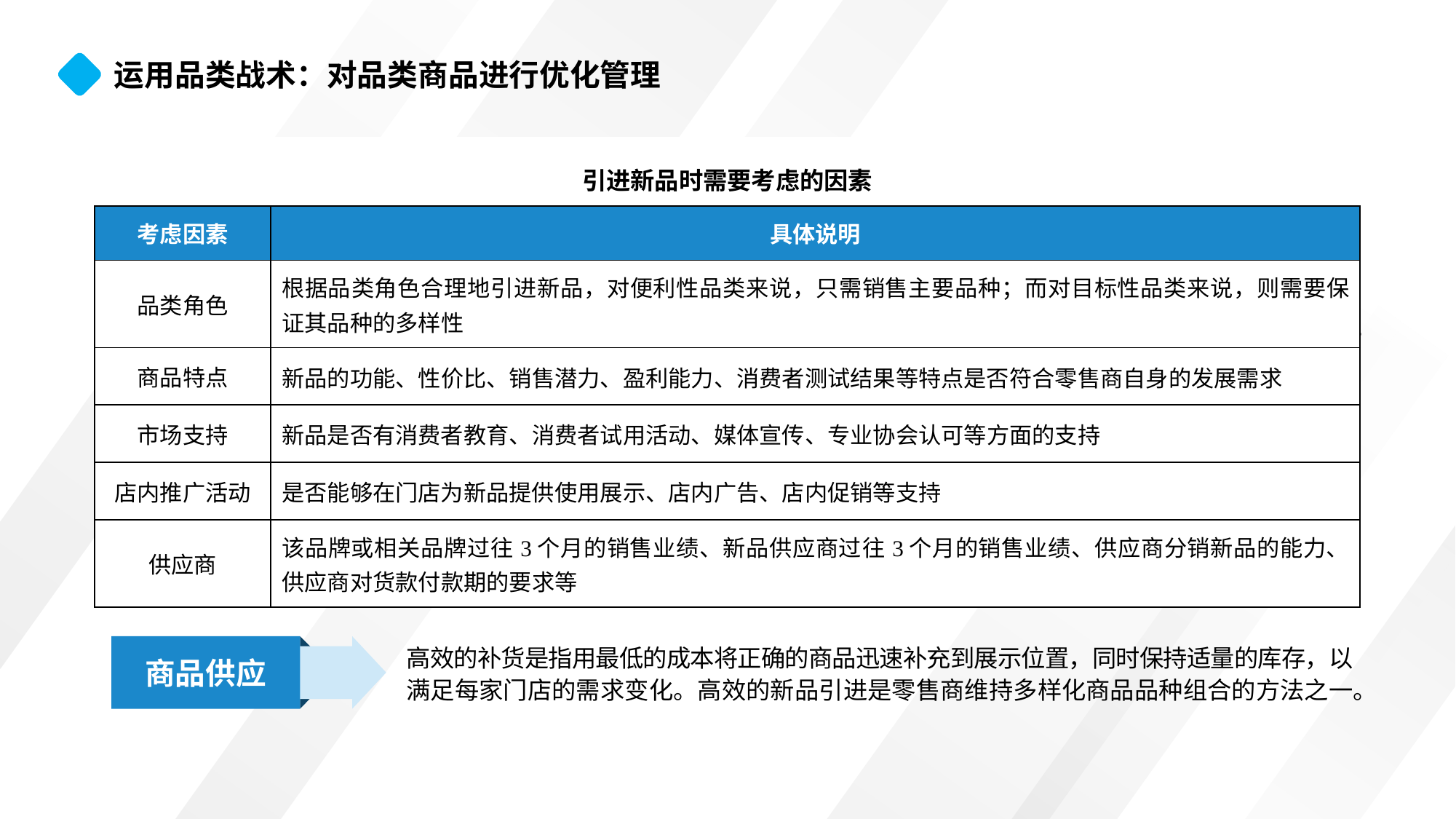

运用品类战术：对品类商品进行优化管理

引进新品时需要考虑的因素
商品组合战术是指零售商为消费者提供最佳的商品选择。在确定所要销售的商品类型时，除了要考虑商品的销量、销售额、利润等因素外，还要考虑商品细分结构的完整性、商品在整个市场中的表现，以及商品是否是新品等因素。
商品组合

| 考虑因素 | 具体说明 |
| --- | --- |
| 品类角色 | 根据品类角色合理地引进新品，对便利性品类来说，只需销售主要品种；而对目标性品类来说，则需要保证其品种的多样性 |
| 商品特点 | 新品的功能、性价比、销售潜力、盈利能力、消费者测试结果等特点是否符合零售商自身的发展需求 |
| 市场支持 | 新品是否有消费者教育、消费者试用活动、媒体宣传、专业协会认可等方面的支持 |
| 店内推广活动 | 是否能够在门店为新品提供使用展示、店内广告、店内促销等支持 |
| 供应商 | 该品牌或相关品牌过往3个月的销售业绩、新品供应商过往3个月的销售业绩、供应商分销新品的能力、供应商对货款付款期的要求等 |
商品定价战术是指零售商对品类、次品类及单品制订一定的价格标准。品类的角色认定、品类策略，以及零售商对消费者和竞争者行为的认知等因素会对定价决策产生一定的影响。

商品定价

商品促销

高效的商品促销可以理解为在正确的时间，选择正确的单品，采取正确的促销方式，在正确的地方进行展示，配合适当的宣传，以吸引客流，提升商品的销量和影响力。
商品陈列战术决定了零售商货架的陈列方式，以及零售商按照次品类、商品属性等原则来管理品类货架空间的标准，如品类货架的位置、品类货架的分布结构，以及特定次品类和单品的货架空间分配等。
商品陈列

高效的补货是指用最低的成本将正确的商品迅速补充到展示位置，同时保持适量的库存，以满足每家门店的需求变化。高效的新品引进是零售商维持多样化商品品种组合的方法之一。
商品供应